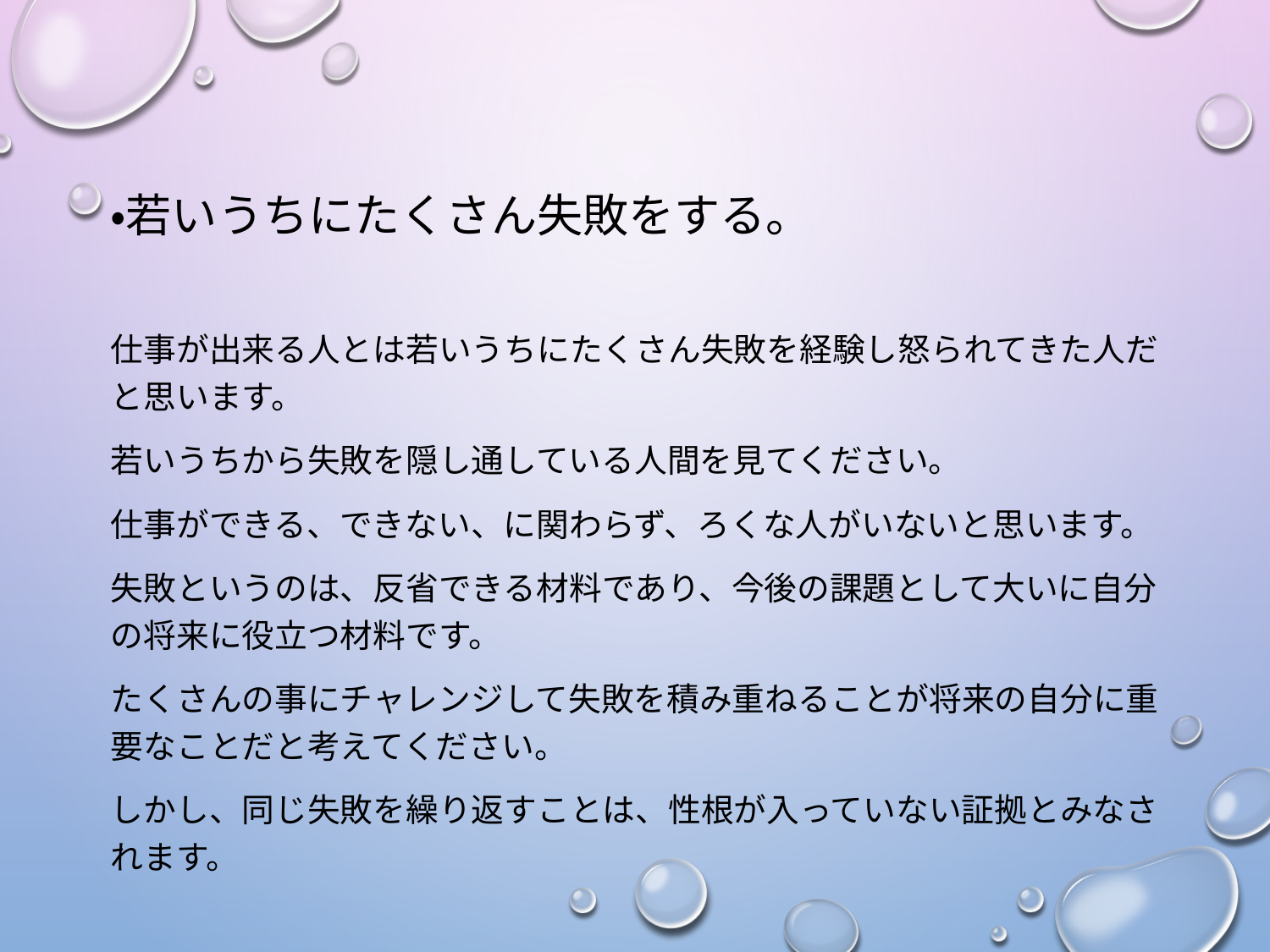

・若いうちにたくさん失敗をする。

仕事が出来る人とは若いうちにたくさん失敗を経験し怒られてきた人だと思います。
若いうちから失敗を隠し通している人間を見てください。
仕事ができる、できない、に関わらず、ろくな人がいないと思います。
失敗というのは、反省できる材料であり、今後の課題として大いに自分の将来に役立つ材料です。
たくさんの事にチャレンジして失敗を積み重ねることが将来の自分に重要なことだと考えてください。
しかし、同じ失敗を繰り返すことは、性根が入っていない証拠とみなされます。